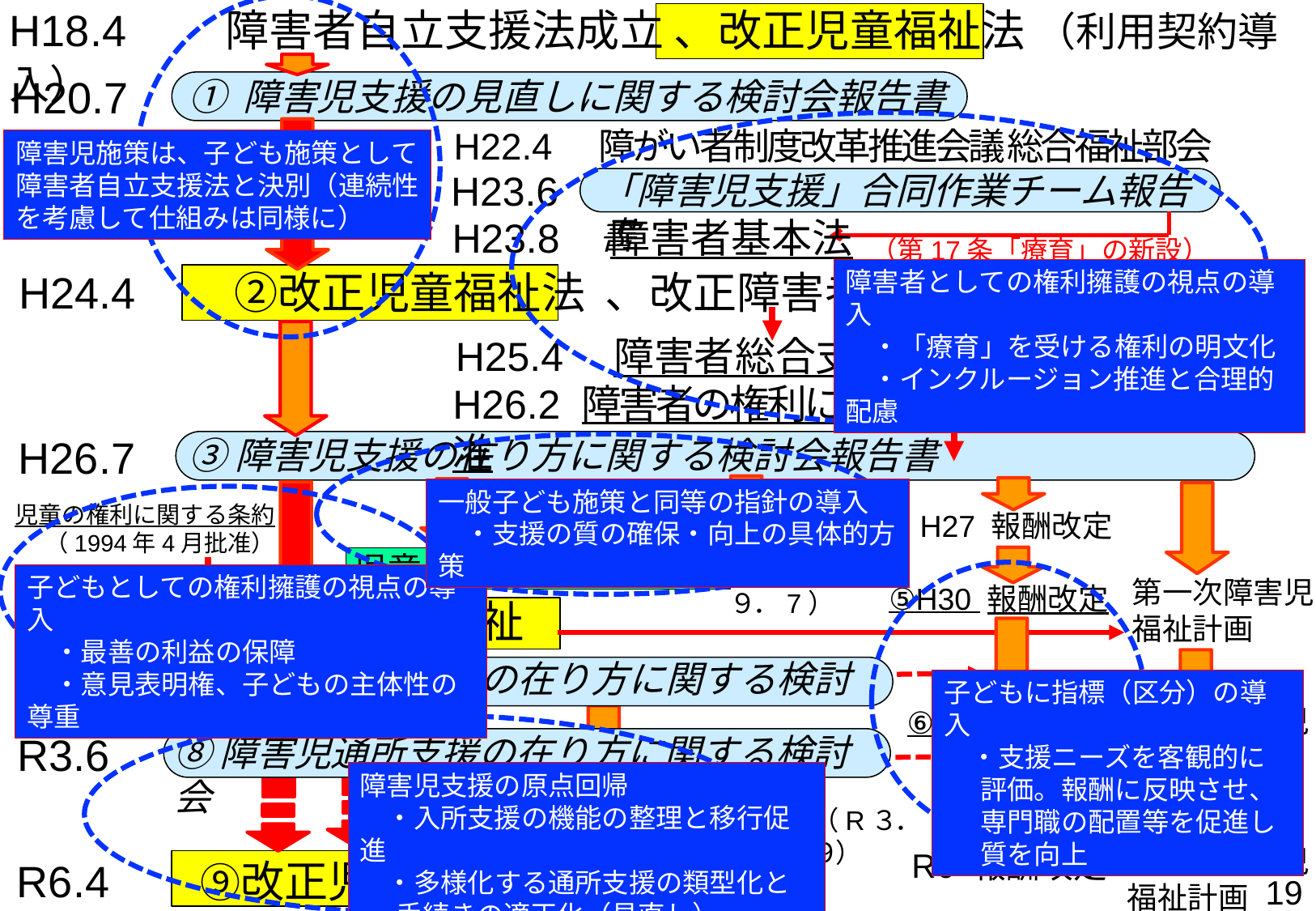

H18.4　　障害者自立支援法成立 、改正児童福祉法 （利用契約導入）

H20.7
# ① 障害児支援の見直しに関する検討会報告書

H22.4　障がい者制度改革推進会議 総合福祉部会

障害児施策は、子ども施策として
障害者自立支援法と決別（連続性
を考慮して仕組みは同様に）
H23.6
「障害児支援」合同作業チーム報告書

H23.8　障害者基本法
　（第17条「療育」の新設）
障害者としての権利擁護の視点の導入
　・「療育」を受ける権利の明文化
　・インクルージョン推進と合理的配慮
H24.4　　②改正児童福祉法  、改正障害者自立支援法

H24.10 障害者虐待防止法
H28.4 障害者差別解消法

H25.4　障害者総合支援法

H26.2 障害者の権利に関する条約に批准
H26.7
③障害児支援の在り方に関する検討会報告書

一般子ども施策と同等の指針の導入
　・支援の質の確保・向上の具体的方策

放デイガイドライン
児童の権利に関する条約
（1994年4月批准）
（Ｈ２７．４）

H27 報酬改定
児童発達支援ガイドライン

（Ｈ２９．7）

子どもとしての権利擁護の視点の導入
　・最善の利益の保障
　・意見表明権、子どもの主体性の尊重
第一次障害児福祉計画
⑤H30 報酬改定
H30.４ 　④改正児童福祉法

⑦障害児入所施設の在り方に関する検討会

R2.2

子どもに指標（区分）の導入
　・支援ニーズを客観的に評価。報酬に反映させ、専門職の配置等を促進し質を向上
第二次障害児福祉計画
⑥R3 報酬改定

R3.6
⑧障害児通所支援の在り方に関する検討会

障害児支援の原点回帰
　・入所支援の機能の整理と移行促進
　・多様化する通所支援の類型化と手続きの適正化（見直し）

障害児入所施設運営指針
（R３．９）

第三次障害児福祉計画
R6 報酬改定

R6.4　    ⑨改正児童福祉法
19